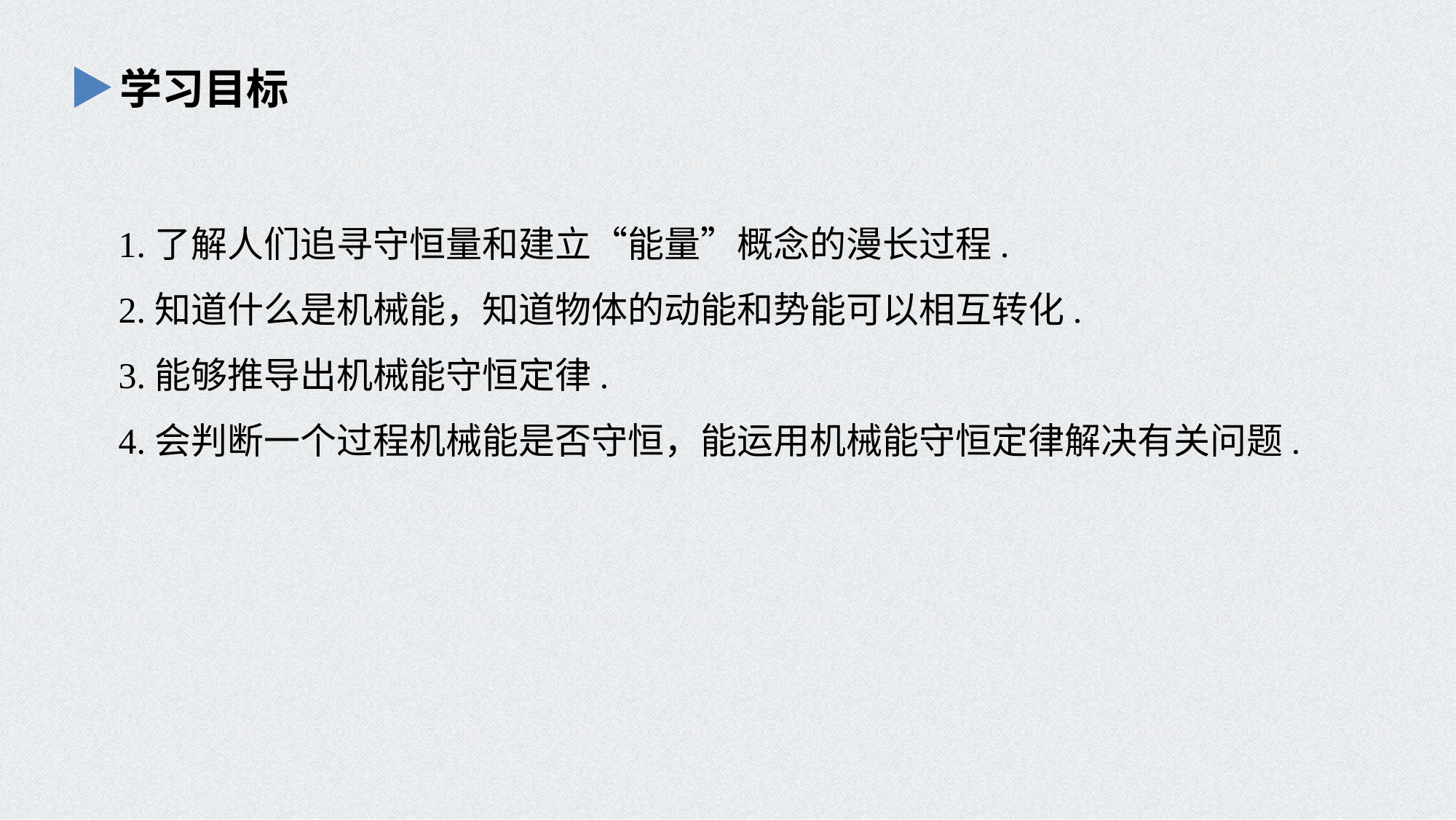

学习目标

1.了解人们追寻守恒量和建立“能量”概念的漫长过程.
2.知道什么是机械能，知道物体的动能和势能可以相互转化.
3.能够推导出机械能守恒定律.
4.会判断一个过程机械能是否守恒，能运用机械能守恒定律解决有关问题.